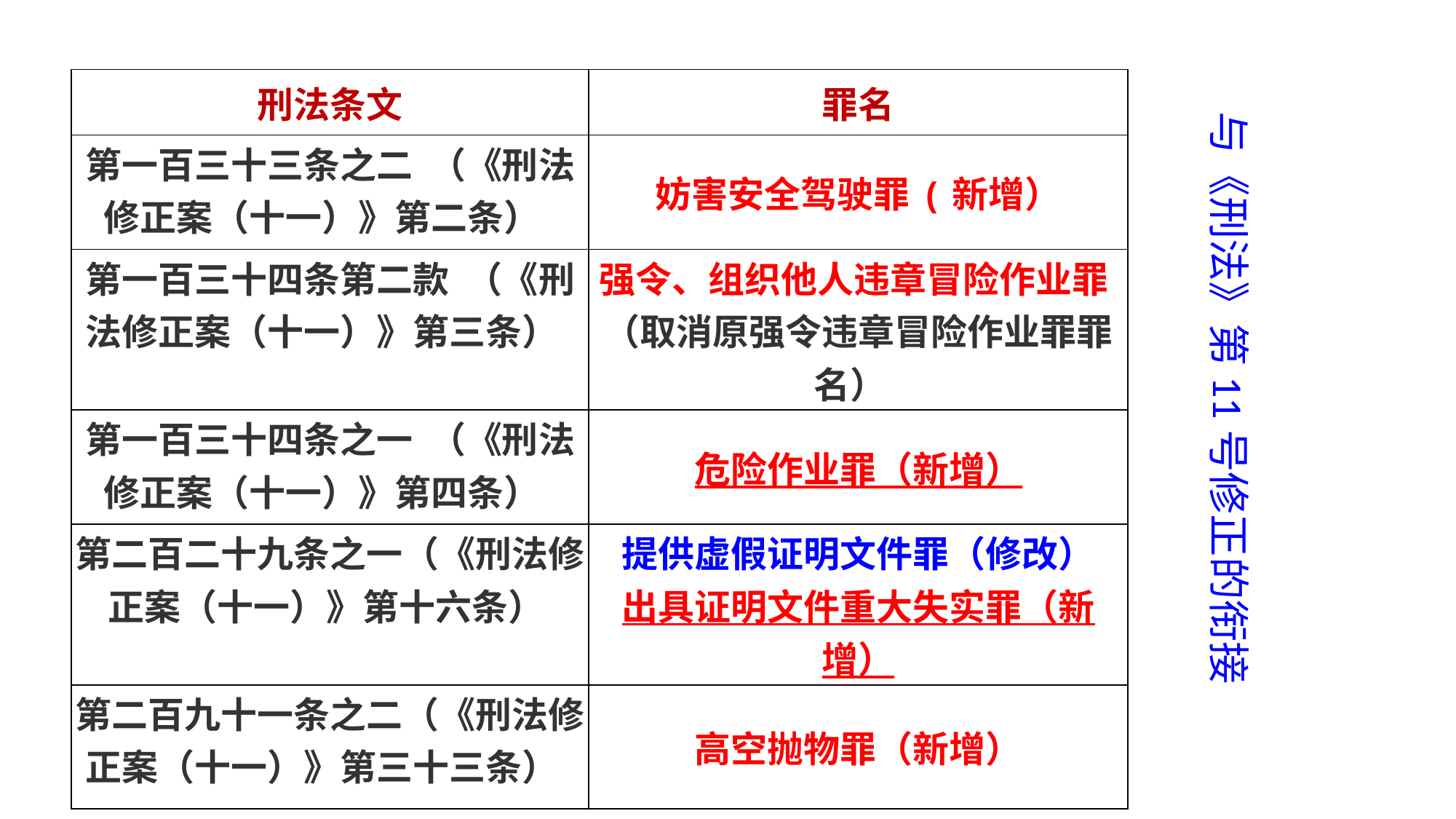

| 刑法条文 | 罪名 |
| --- | --- |
| 第一百三十三条之二 （《刑法修正案（十一）》第二条） | 妨害安全驾驶罪(新增） |
| 第一百三十四条第二款 （《刑法修正案（十一）》第三条） | 强令、组织他人违章冒险作业罪 （取消原强令违章冒险作业罪罪名） |
| 第一百三十四条之一 （《刑法修正案（十一）》第四条） | 危险作业罪（新增） |
| 第二百二十九条之一（《刑法修正案（十一）》第十六条） | 提供虚假证明文件罪（修改） 出具证明文件重大失实罪（新增） |
| 第二百九十一条之二（《刑法修正案（十一）》第三十三条） | 高空抛物罪（新增） |
与《刑法》第11号修正的衔接
149